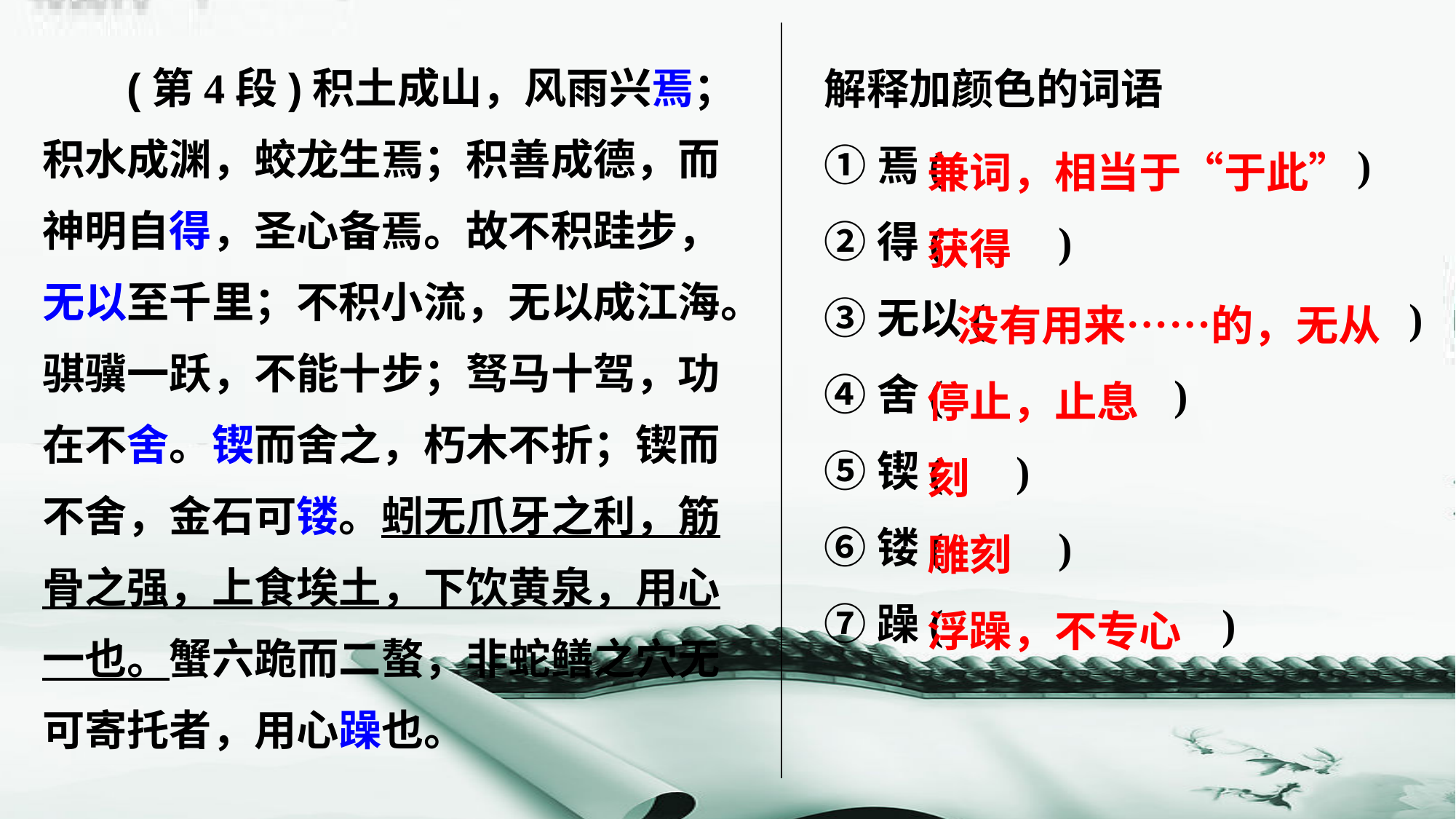

解释加颜色的词语
①焉(　　                                )
②得(　 　)
③无以(　                                 　)
④舍(　　             )
⑤锲(　 )
⑥镂(　　 )
⑦躁(　　                  )
(第4段)积土成山，风雨兴焉；积水成渊，蛟龙生焉；积善成德，而神明自得，圣心备焉。故不积跬步，无以至千里；不积小流，无以成江海。骐骥一跃，不能十步；驽马十驾，功在不舍。锲而舍之，朽木不折；锲而不舍，金石可镂。蚓无爪牙之利，筋骨之强，上食埃土，下饮黄泉，用心一也。蟹六跪而二螯，非蛇鳝之穴无可寄托者，用心躁也。
兼词，相当于“于此”
获得
  没有用来……的，无从
停止，止息
刻
雕刻
浮躁，不专心